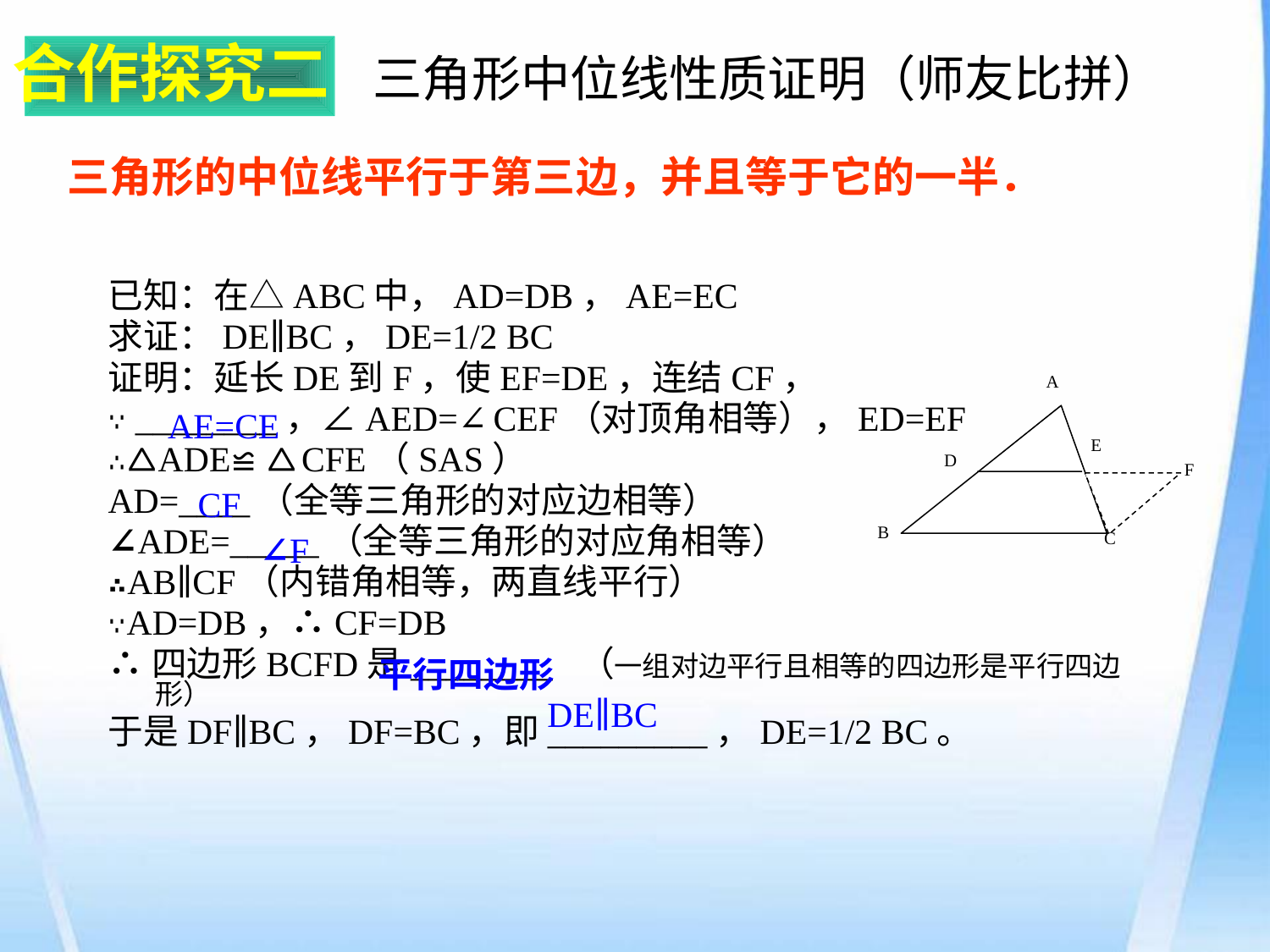

合作探究二   三角形中位线性质证明（师友比拼）

# 三角形的中位线平行于第三边，并且等于它的一半．
已知：在△ABC中，AD=DB，AE=EC
求证：DE∥BC，DE=1/2 BC
证明：延长DE到F，使EF=DE，连结CF，
∵ ________，∠AED=∠CEF（对顶角相等），ED=EF
∴△ADE≌△CFE（SAS）
AD=____（全等三角形的对应边相等）
∠ADE=_____（全等三角形的对应角相等）
∴AB∥CF（内错角相等，两直线平行）
∵AD=DB，∴CF=DB
∴四边形BCFD是________  （一组对边平行且相等的四边形是平行四边形）
于是DF∥BC，DF=BC，即_________，DE=1/2 BC。
A

E
D
F
B
C
AE=CE
CF
∠F
平行四边形
DE∥BC